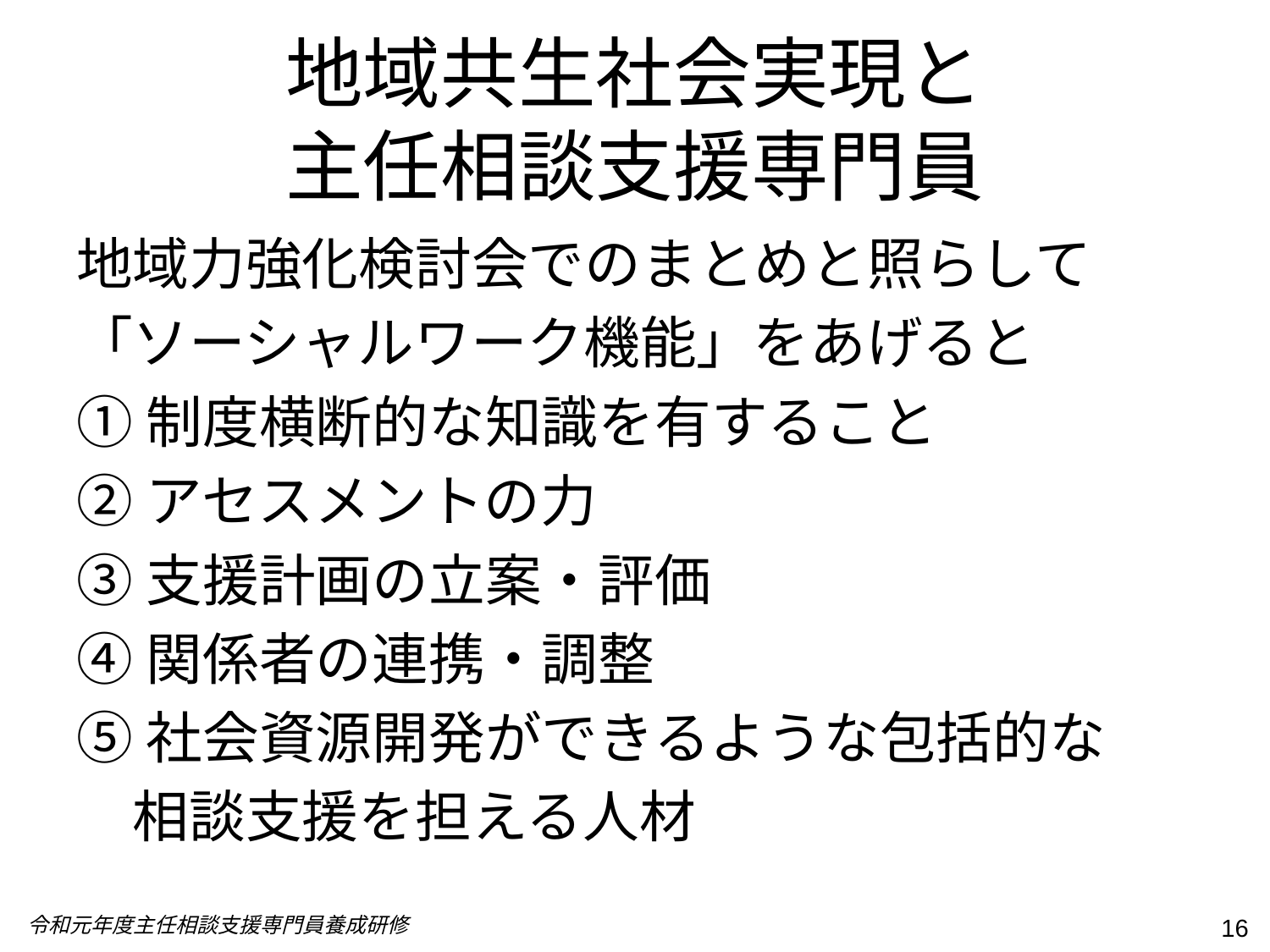

# 地域共生社会実現と 主任相談支援専門員
地域力強化検討会でのまとめと照らして
「ソーシャルワーク機能」をあげると
①制度横断的な知識を有すること
②アセスメントの力
③支援計画の立案・評価
④関係者の連携・調整
⑤社会資源開発ができるような包括的な
　相談支援を担える人材
令和元年度主任相談支援専門員養成研修
16